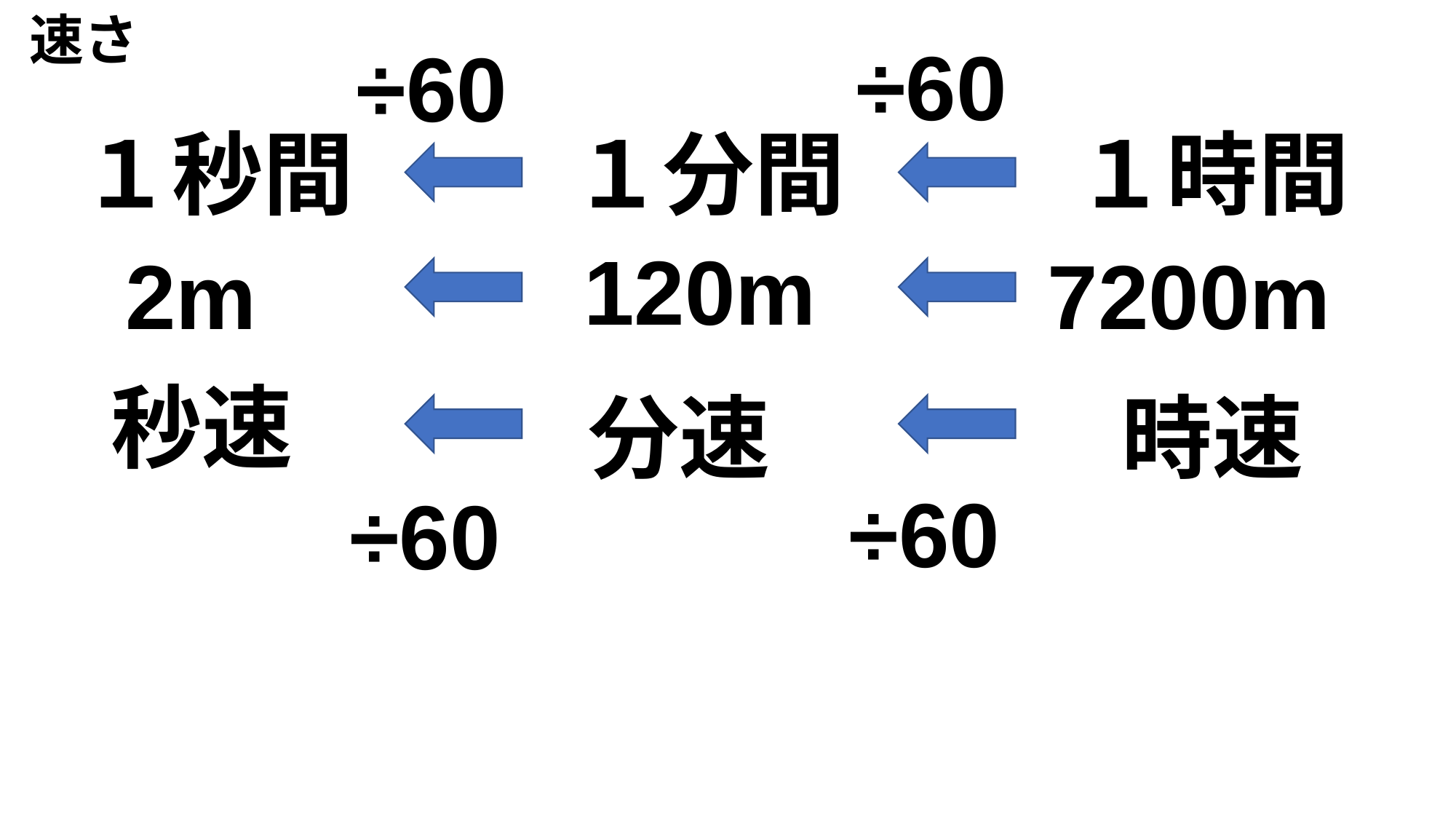

速さ
÷60
÷60
１時間
１分間
１秒間

120m
7200m
2m

秒速
時速
分速

÷60
÷60